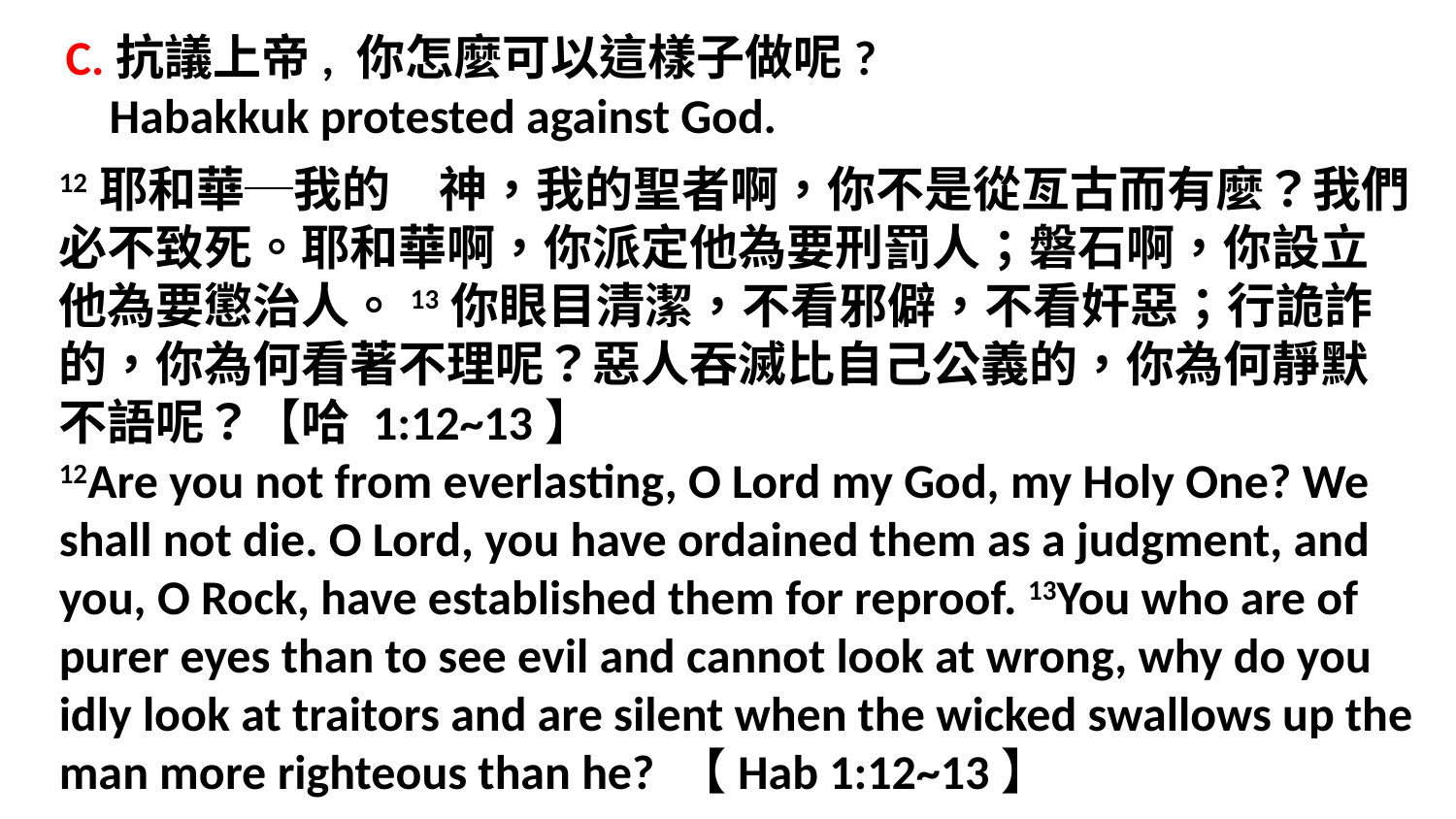

C.抗議上帝, 你怎麼可以這樣子做呢?
    Habakkuk protested against God.
12耶和華─我的　神，我的聖者啊，你不是從亙古而有麼？我們必不致死。耶和華啊，你派定他為要刑罰人；磐石啊，你設立他為要懲治人。13你眼目清潔，不看邪僻，不看奸惡；行詭詐的，你為何看著不理呢？惡人吞滅比自己公義的，你為何靜默不語呢？【哈 1:12~13】
12Are you not from everlasting, O Lord my God, my Holy One? We shall not die. O Lord, you have ordained them as a judgment, and you, O Rock, have established them for reproof. 13You who are of purer eyes than to see evil and cannot look at wrong, why do you idly look at traitors and are silent when the wicked swallows up the man more righteous than he? 【Hab 1:12~13】